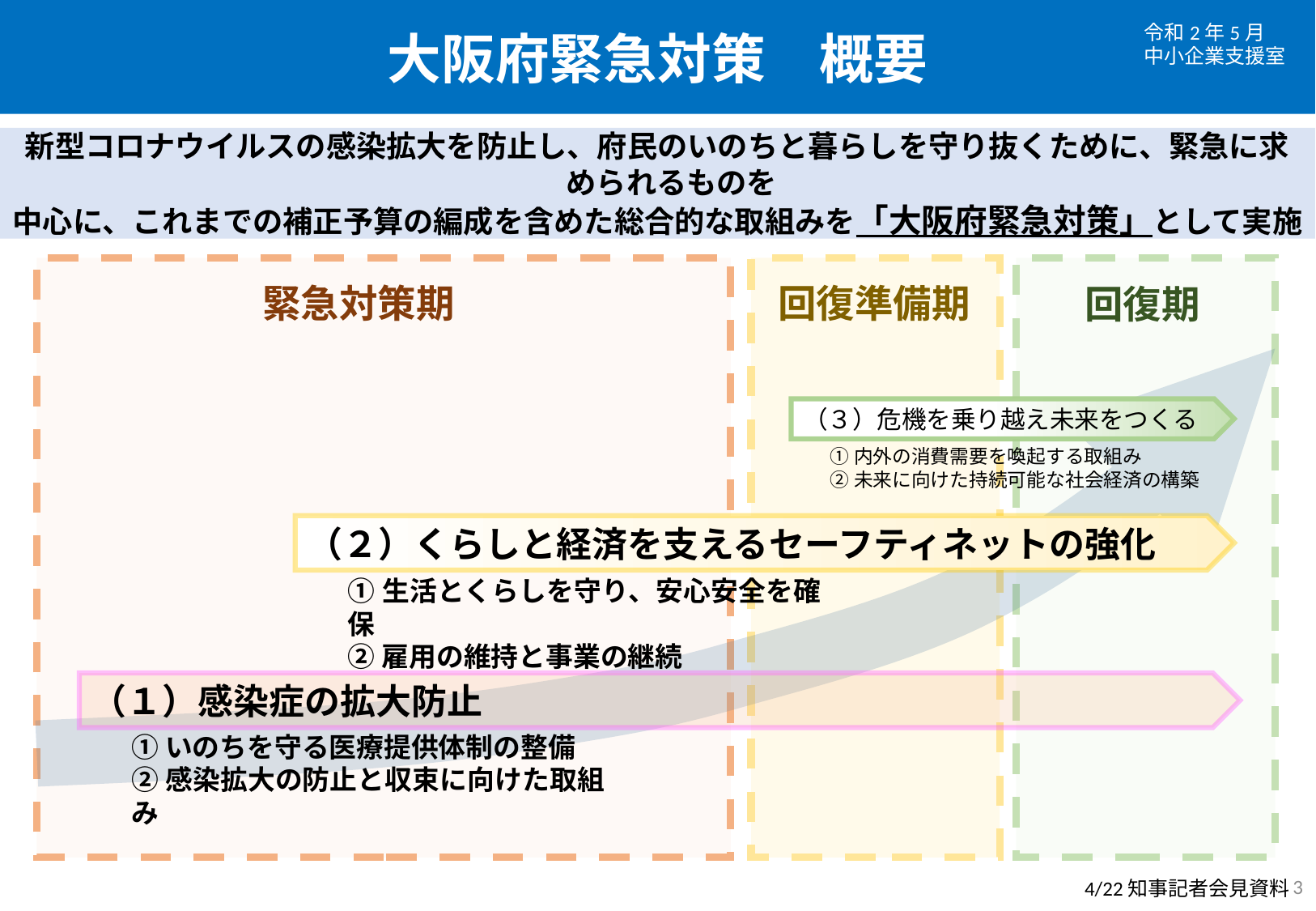

大阪府緊急対策　概要
令和2年5月
中小企業支援室
新型コロナウイルスの感染拡大を防止し、府民のいのちと暮らしを守り抜くために、緊急に求められるものを
中心に、これまでの補正予算の編成を含めた総合的な取組みを「大阪府緊急対策」として実施

緊急対策期
回復準備期
回復期

（３）危機を乗り越え未来をつくる
①内外の消費需要を喚起する取組み
②未来に向けた持続可能な社会経済の構築
（２）くらしと経済を支えるセーフティネットの強化
①生活とくらしを守り、安心安全を確保
②雇用の維持と事業の継続
（１）感染症の拡大防止
①いのちを守る医療提供体制の整備
②感染拡大の防止と収束に向けた取組み
3
4/22知事記者会見資料